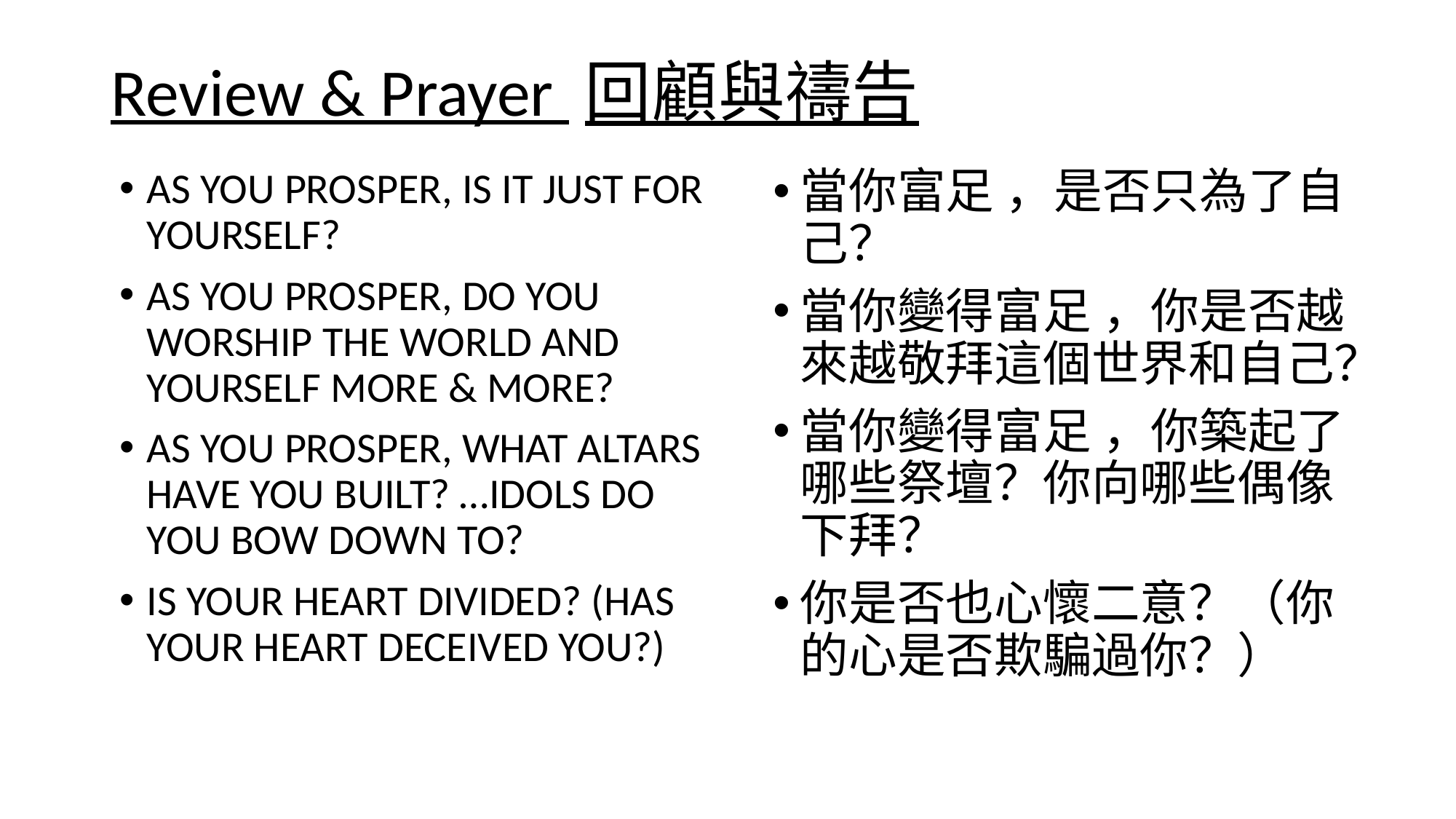

# Review & Prayer 回顧與禱告
AS YOU PROSPER, IS IT JUST FOR YOURSELF?
AS YOU PROSPER, DO YOU WORSHIP THE WORLD AND YOURSELF MORE & MORE?
AS YOU PROSPER, WHAT ALTARS HAVE YOU BUILT? …IDOLS DO YOU BOW DOWN TO?
IS YOUR HEART DIVIDED? (HAS YOUR HEART DECEIVED YOU?)

當你富足 ，是否只為了自己？
當你變得富足 ，你是否越來越敬拜這個世界和自己？
當你變得富足 ，你築起了哪些祭壇？你向哪些偶像下拜？
你是否也心懷二意？（你的心是否欺騙過你？）